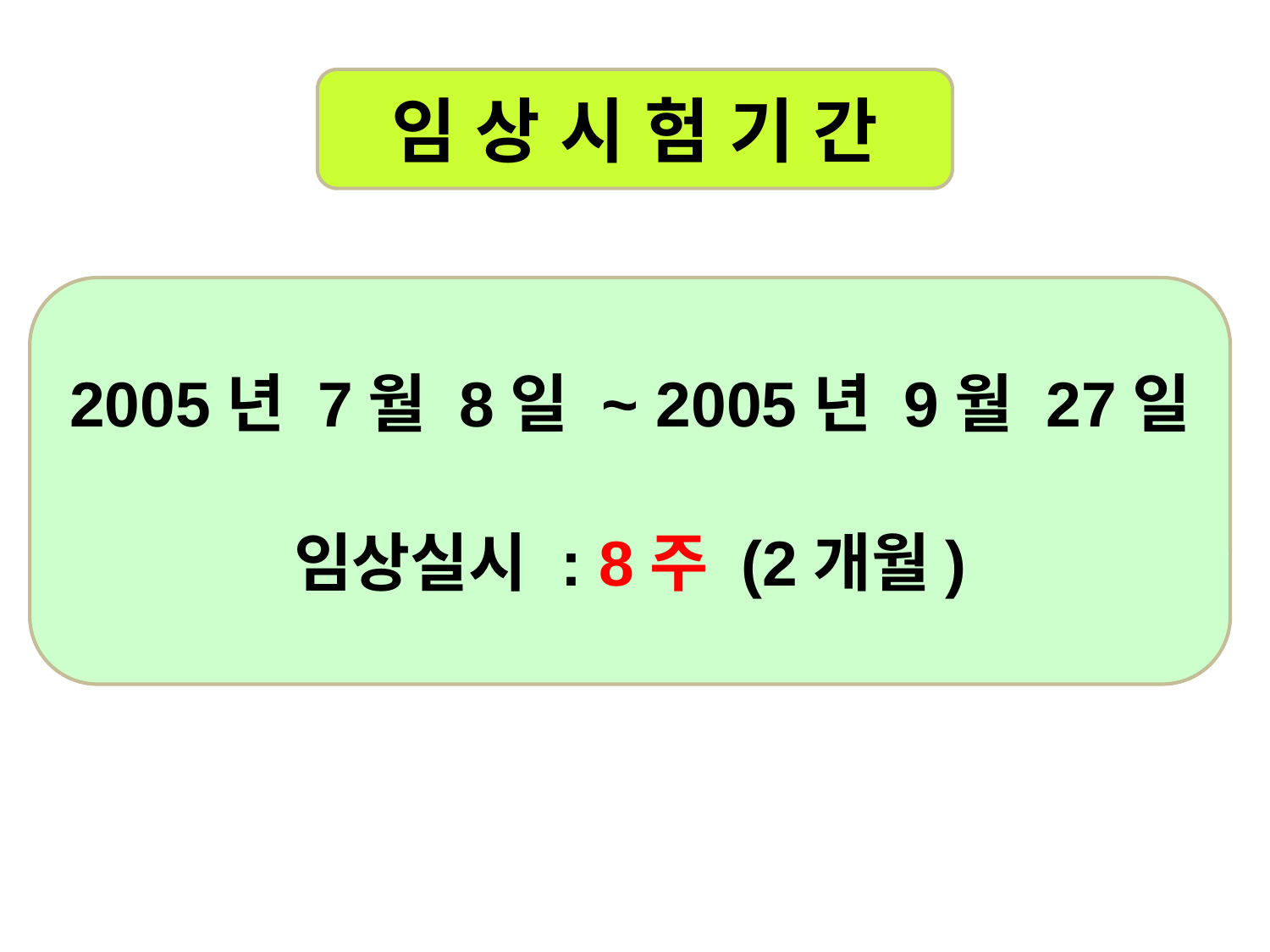

임 상 시 험 기 간
2005년 7월 8일 ~ 2005년 9월 27일

임상실시 : 8주 (2개월)